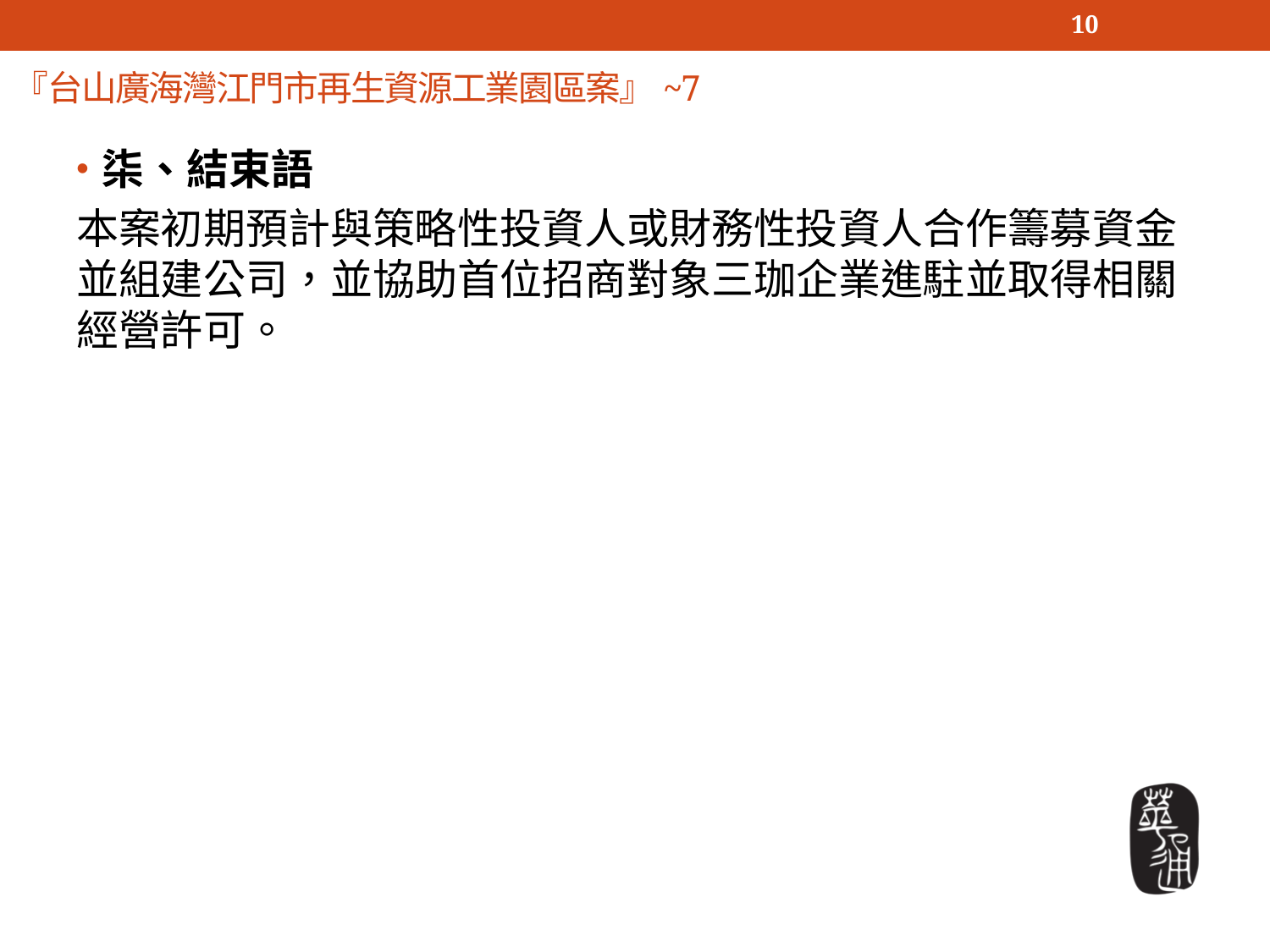

10
# 『台山廣海灣江門市再生資源工業園區案』~7
柒、結束語
本案初期預計與策略性投資人或財務性投資人合作籌募資金並組建公司，並協助首位招商對象三珈企業進駐並取得相關經營許可。